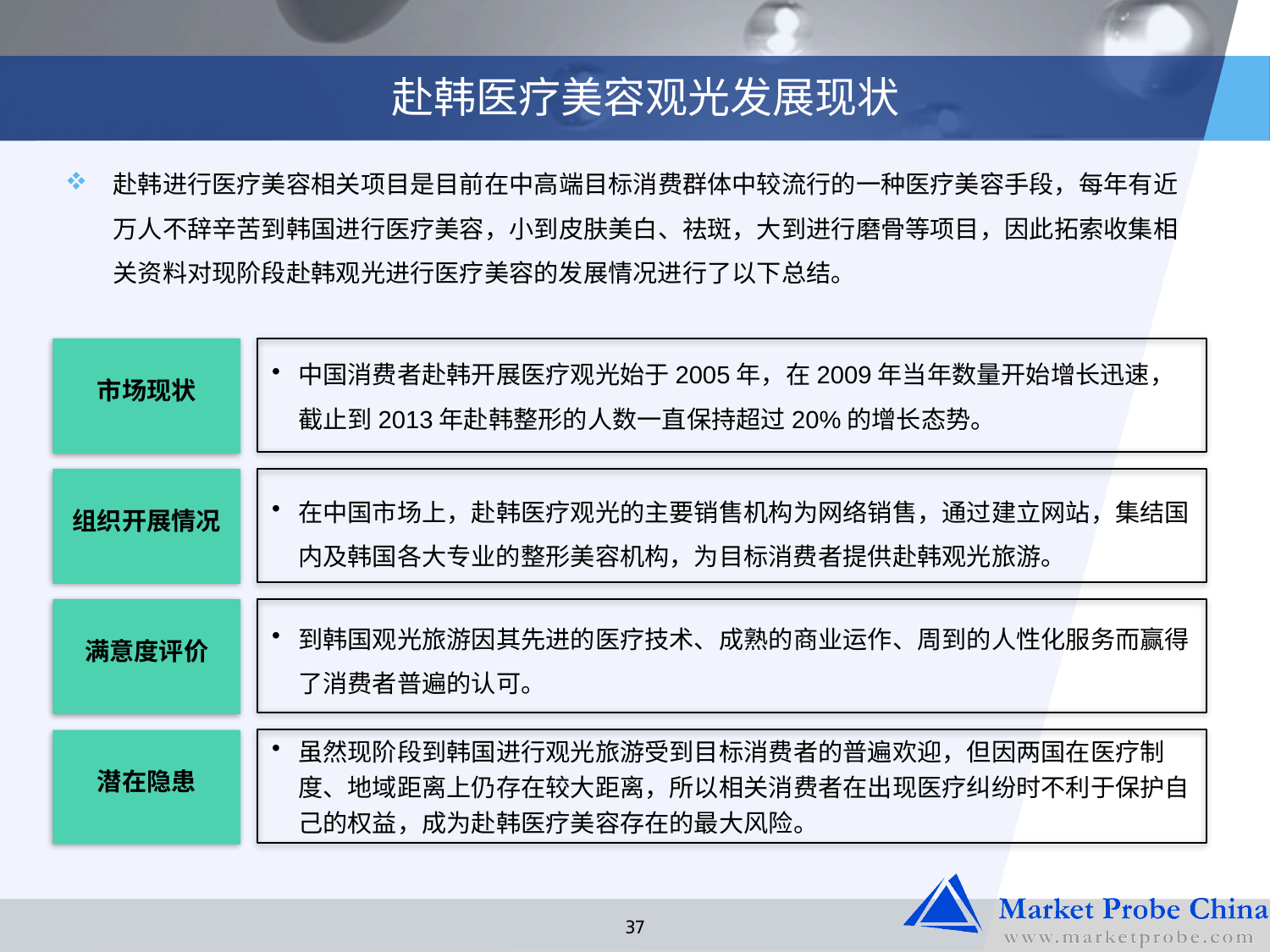

# 赴韩医疗美容观光发展现状
赴韩进行医疗美容相关项目是目前在中高端目标消费群体中较流行的一种医疗美容手段，每年有近万人不辞辛苦到韩国进行医疗美容，小到皮肤美白、祛斑，大到进行磨骨等项目，因此拓索收集相关资料对现阶段赴韩观光进行医疗美容的发展情况进行了以下总结。

中国消费者赴韩开展医疗观光始于2005年，在2009年当年数量开始增长迅速，截止到2013年赴韩整形的人数一直保持超过20%的增长态势。
市场现状

在中国市场上，赴韩医疗观光的主要销售机构为网络销售，通过建立网站，集结国内及韩国各大专业的整形美容机构，为目标消费者提供赴韩观光旅游。
组织开展情况

到韩国观光旅游因其先进的医疗技术、成熟的商业运作、周到的人性化服务而赢得了消费者普遍的认可。
满意度评价

虽然现阶段到韩国进行观光旅游受到目标消费者的普遍欢迎，但因两国在医疗制度、地域距离上仍存在较大距离，所以相关消费者在出现医疗纠纷时不利于保护自己的权益，成为赴韩医疗美容存在的最大风险。
潜在隐患
37